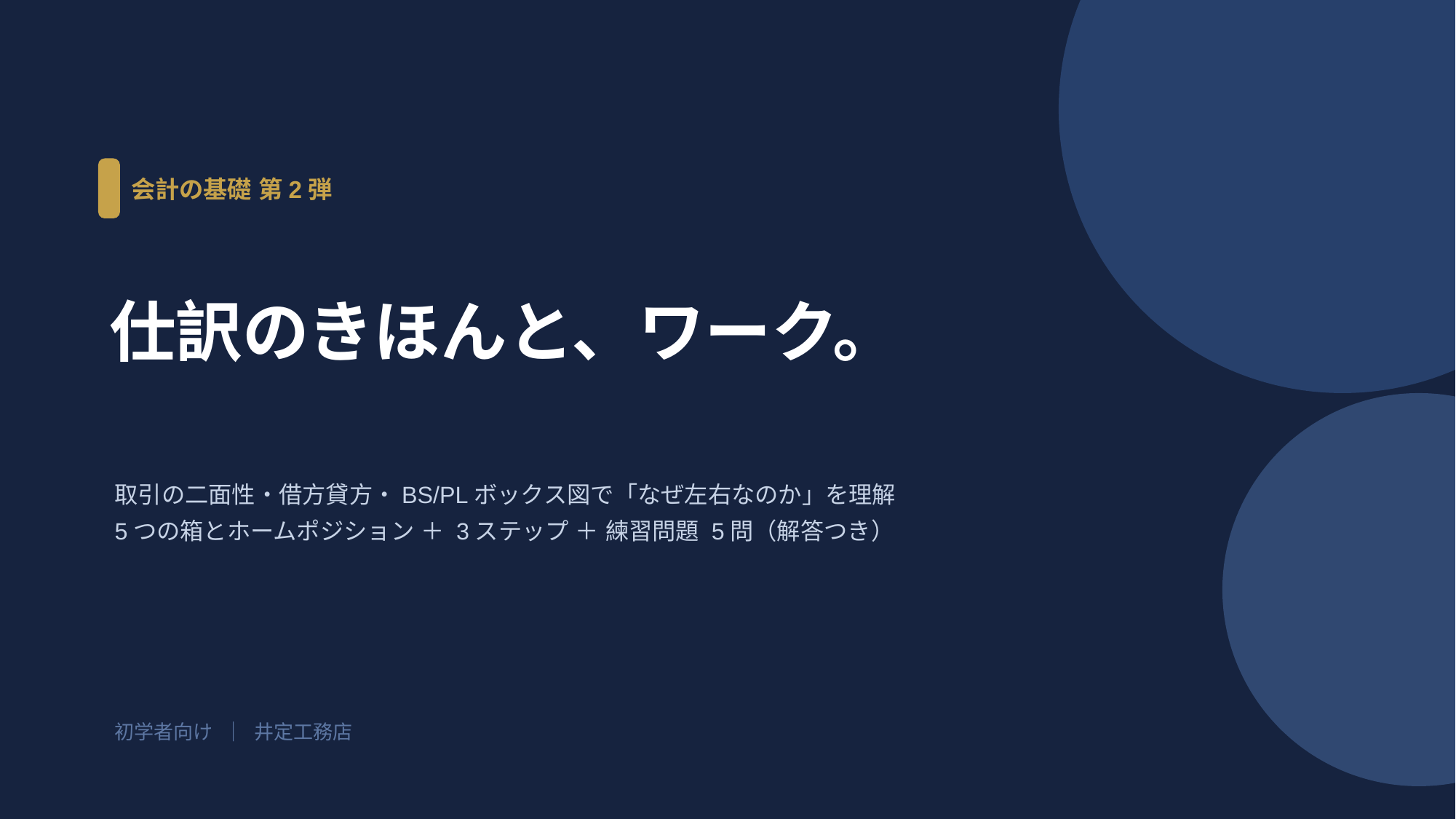

会計の基礎 第2弾
仕訳のきほんと、ワーク。

取引の二面性・借方貸方・BS/PLボックス図で「なぜ左右なのか」を理解
5つの箱とホームポジション ＋ 3ステップ ＋ 練習問題 5問（解答つき）
初学者向け  ｜  井定工務店